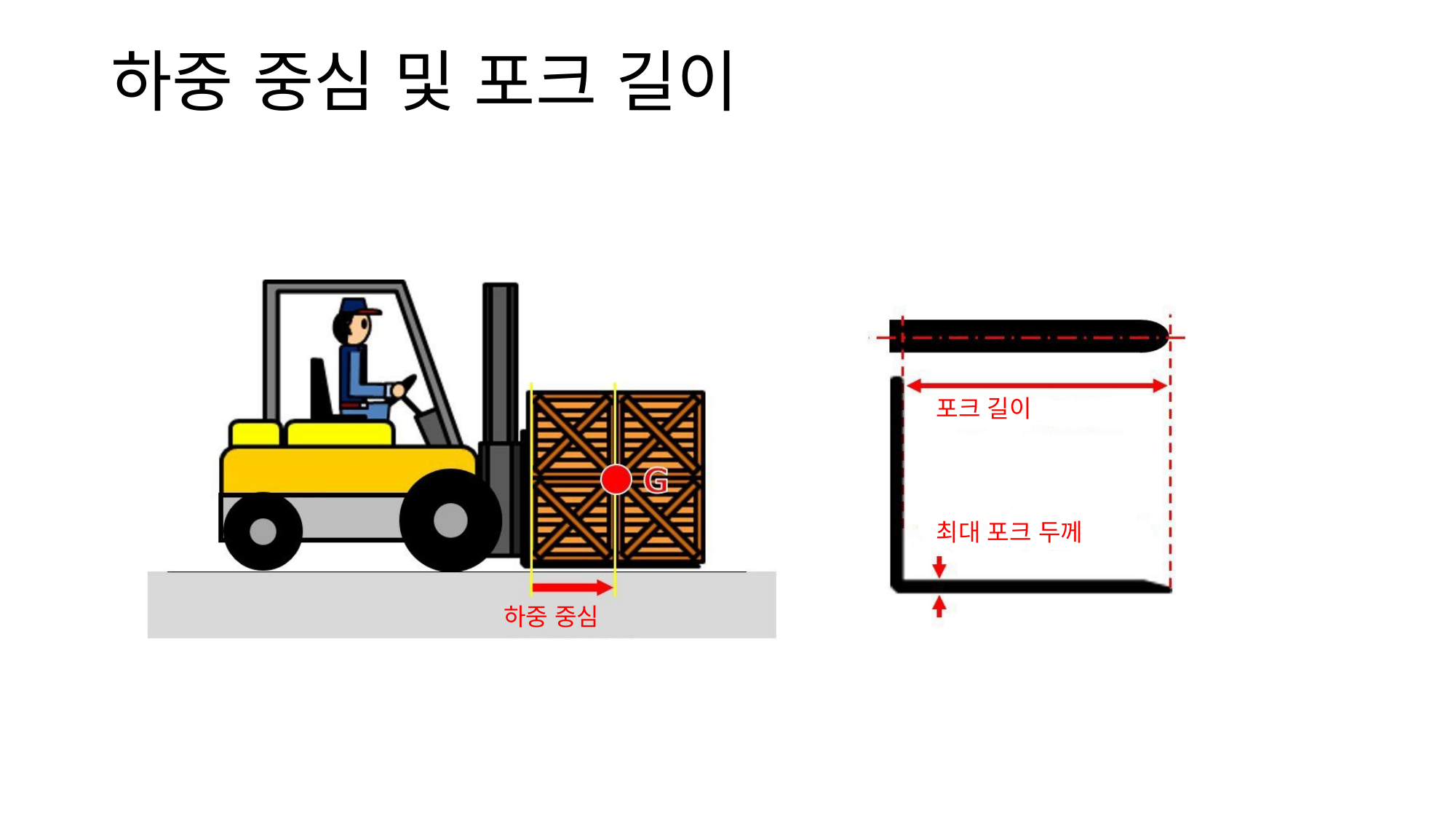

하중 중심 및 포크 길이

포크 길이

최대 포크 두께
하중 중심